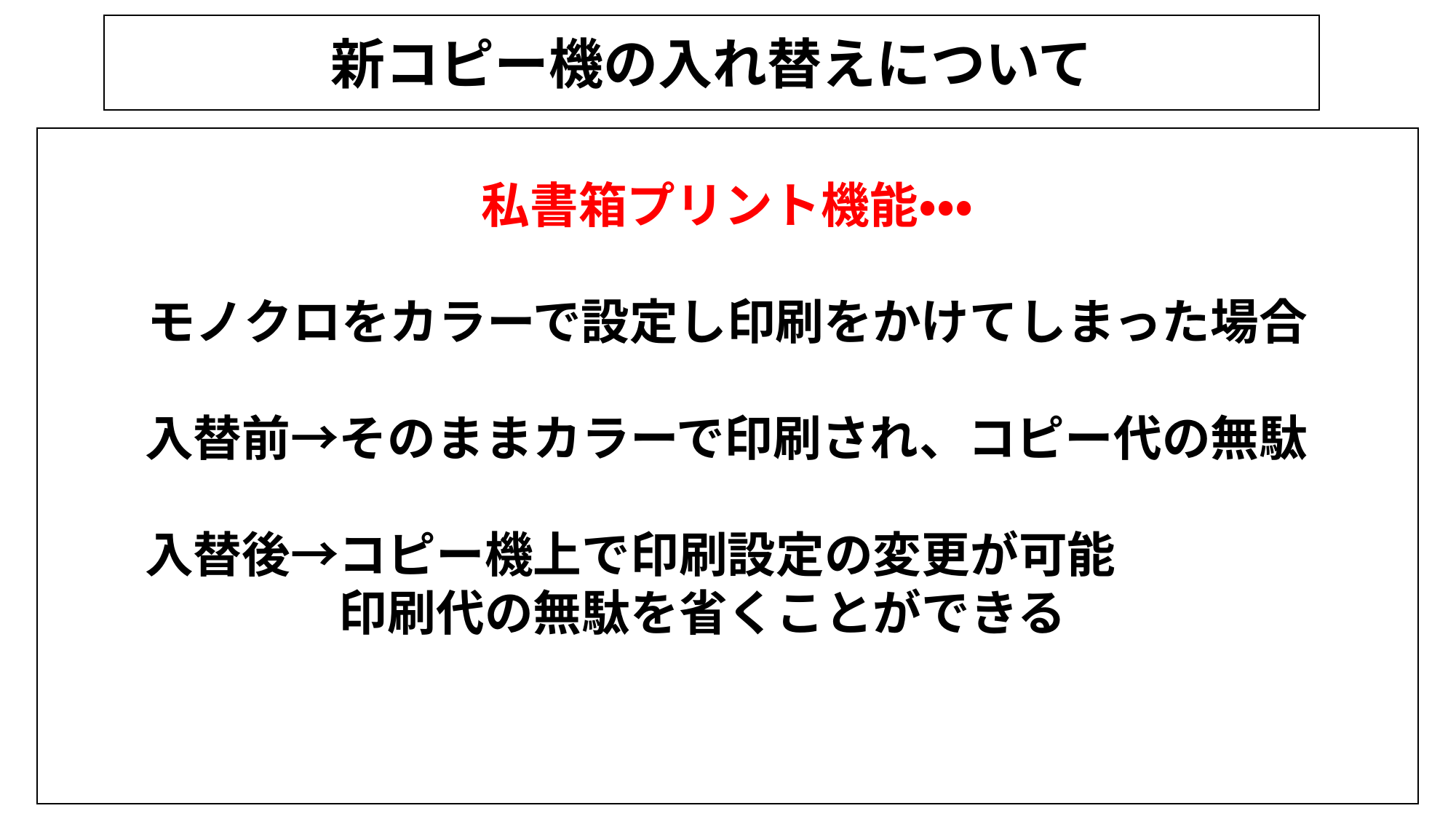

新コピー機の入れ替えについて
私書箱プリント機能・・・

モノクロをカラーで設定し印刷をかけてしまった場合

　　入替前→そのままカラーで印刷され、コピー代の無駄

　　入替後→コピー機上で印刷設定の変更が可能
　　　　　　印刷代の無駄を省くことができる